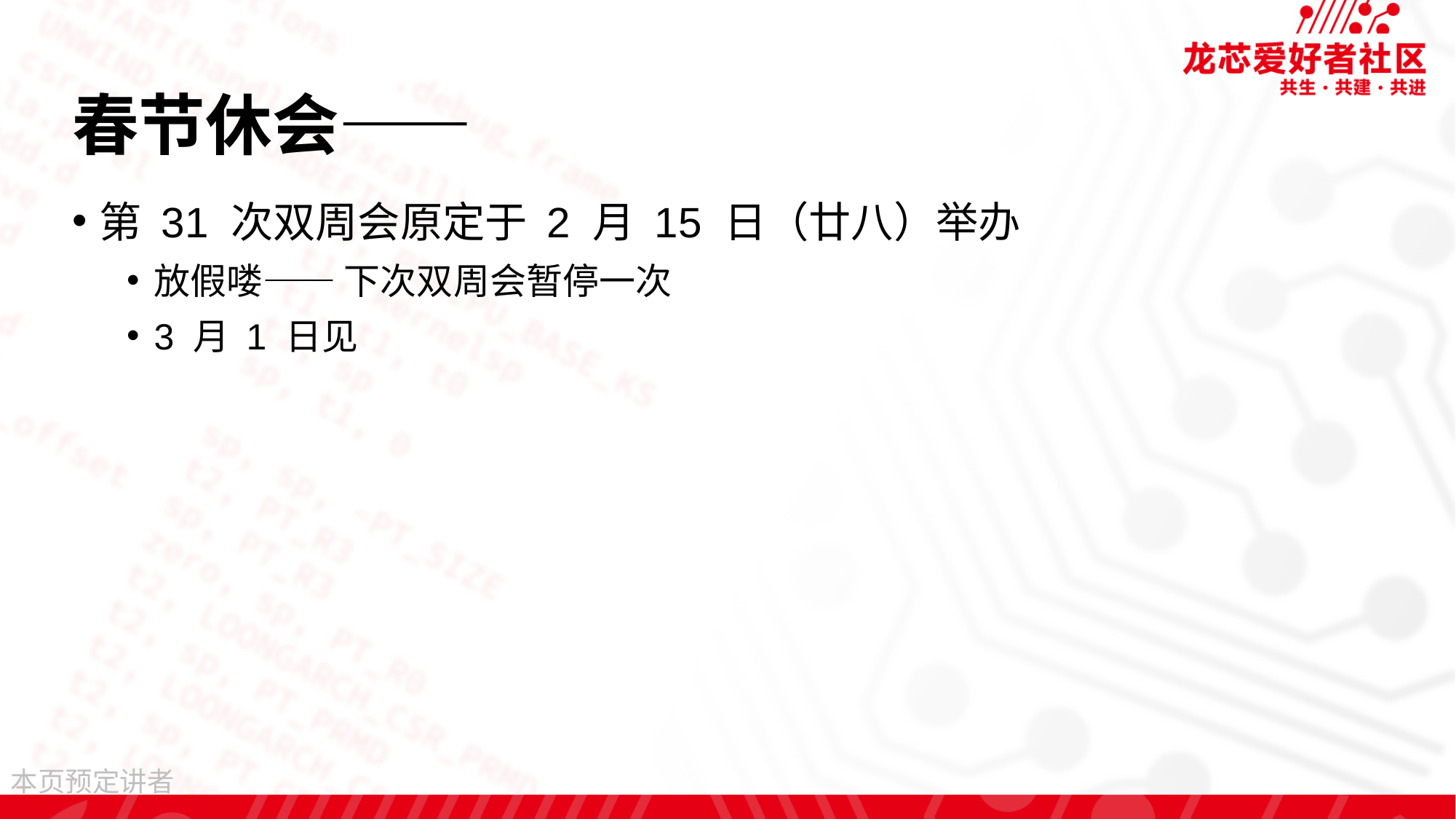

# 春节休会——
第 31 次双周会原定于 2 月 15 日（廿八）举办
放假喽—— 下次双周会暂停一次
3 月 1 日见